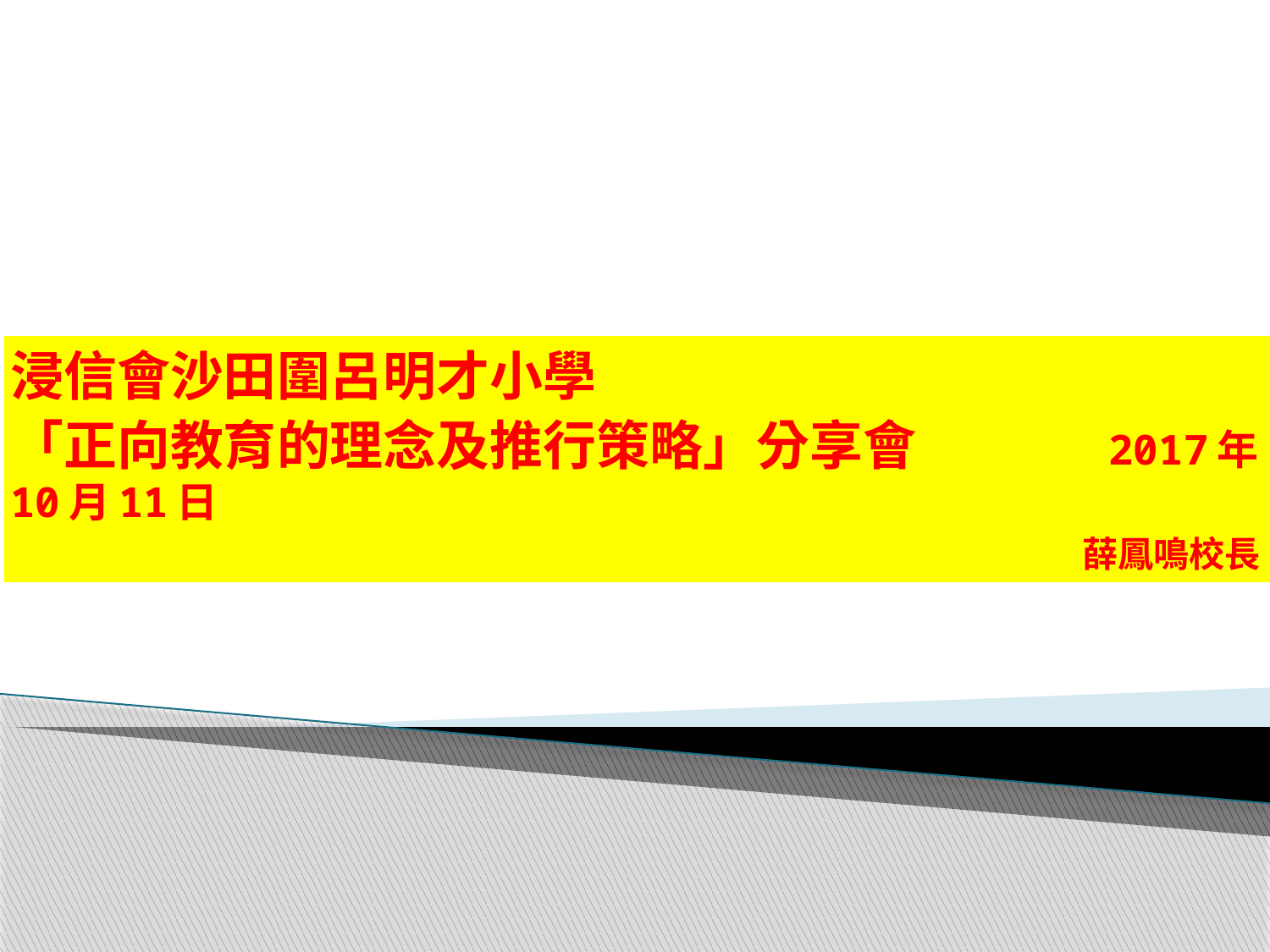

#
浸信會沙田圍呂明才小學
「正向教育的理念及推行策略」分享會               2017年10月11日
薛鳳鳴校長